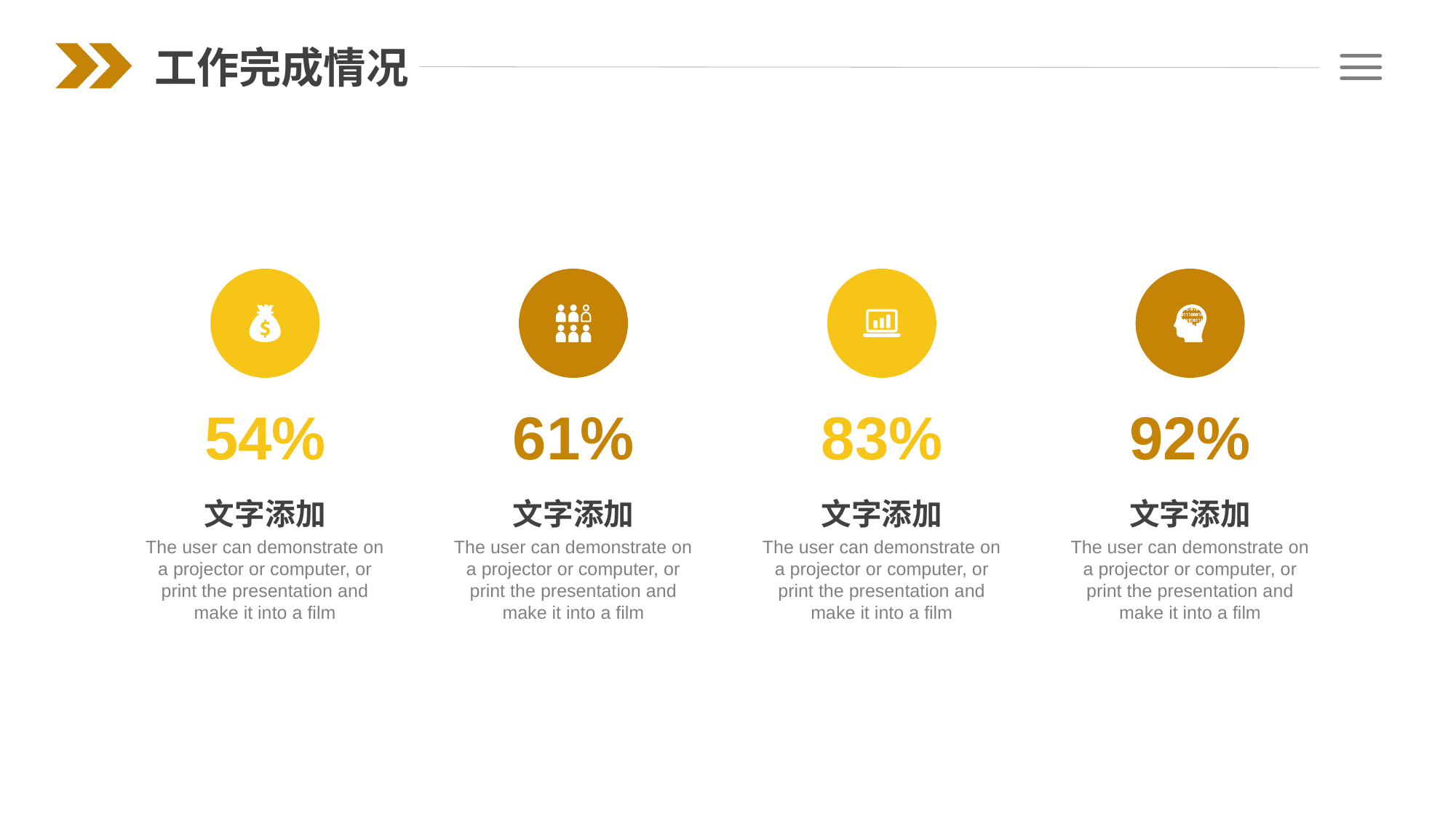

工作完成情况

54%
文字添加
The user can demonstrate on a projector or computer, or print the presentation and make it into a film

61%
文字添加
The user can demonstrate on a projector or computer, or print the presentation and make it into a film

83%
文字添加
The user can demonstrate on a projector or computer, or print the presentation and make it into a film

92%
文字添加
The user can demonstrate on a projector or computer, or print the presentation and make it into a film